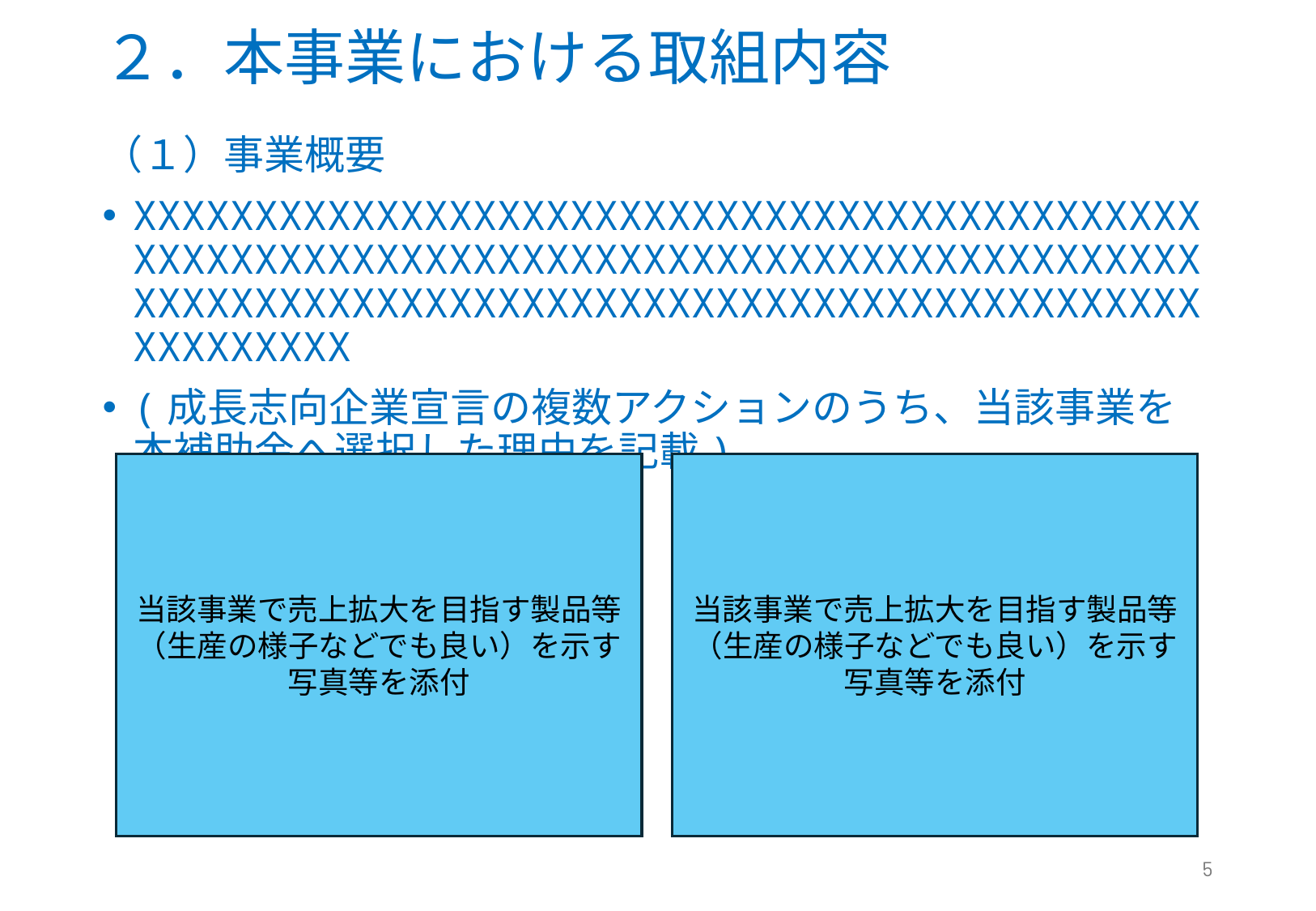

# ２．本事業における取組内容
（１）事業概要
XXXXXXXXXXXXXXXXXXXXXXXXXXXXXXXXXXXXXXXXXXXXXXXXXXXXXXXXXXXXXXXXXXXXXXXXXXXXXXXXXXXXXXXXXXXXXXXXXXXXXXXXXXXXXXXXXXXXXXXXXXXXXXXXXXXXXXXXXXXXX
(成長志向企業宣言の複数アクションのうち、当該事業を本補助金へ選択した理由を記載)

当該事業で売上拡大を目指す製品等（生産の様子などでも良い）を示す写真等を添付
当該事業で売上拡大を目指す製品等（生産の様子などでも良い）を示す写真等を添付
5